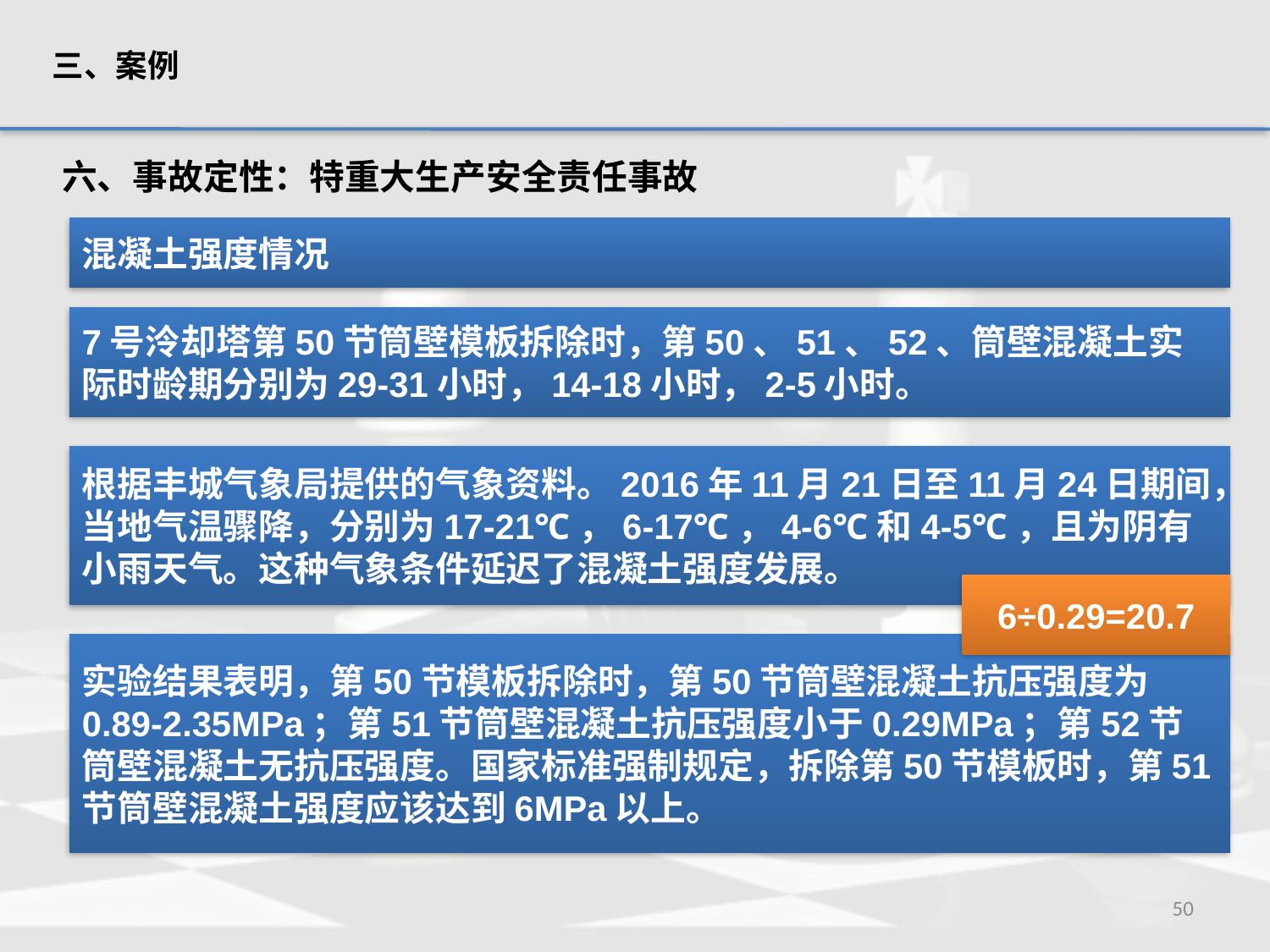

三、案例
六、事故定性：特重大生产安全责任事故
混凝土强度情况
7号泠却塔第50节筒壁模板拆除时，第50、51、52、筒壁混凝土实际时龄期分别为29-31小时，14-18小时，2-5小时。
根据丰城气象局提供的气象资料。2016年11月21日至11月24日期间，当地气温骤降，分别为17-21℃，6-17℃，4-6℃和4-5℃，且为阴有小雨天气。这种气象条件延迟了混凝土强度发展。
6÷0.29=20.7
实验结果表明，第50节模板拆除时，第50节筒壁混凝土抗压强度为0.89-2.35MPa；第51节筒壁混凝土抗压强度小于0.29MPa；第52节筒壁混凝土无抗压强度。国家标准强制规定，拆除第50节模板时，第51节筒壁混凝土强度应该达到6MPa以上。

50